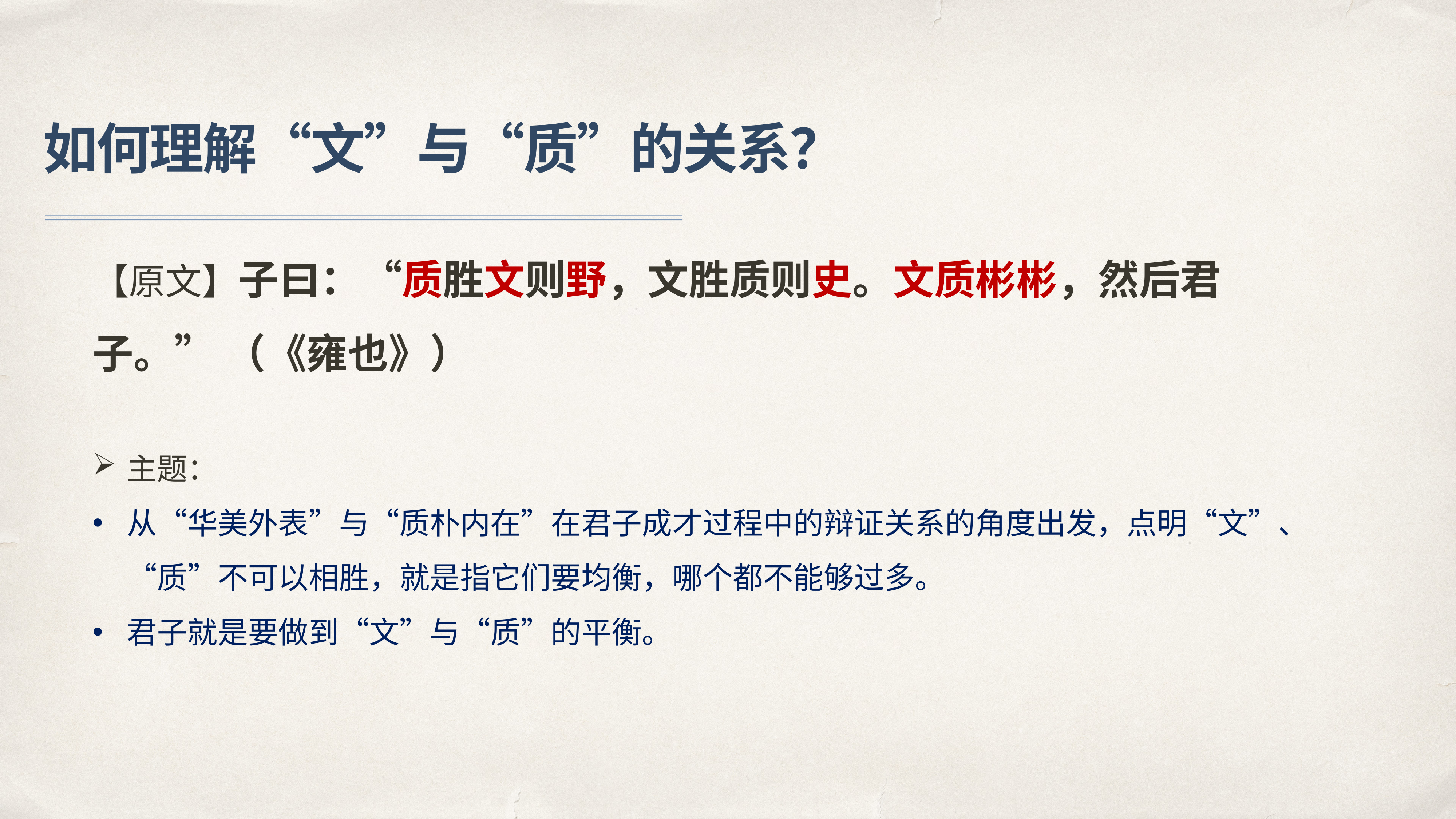

# 如何理解“文”与“质”的关系？

【原文】子曰：“质胜文则野，文胜质则史。文质彬彬，然后君子。” （《雍也》）

主题：
从“华美外表”与“质朴内在”在君子成才过程中的辩证关系的角度出发，点明“文”、“质”不可以相胜，就是指它们要均衡，哪个都不能够过多。
君子就是要做到“文”与“质”的平衡。